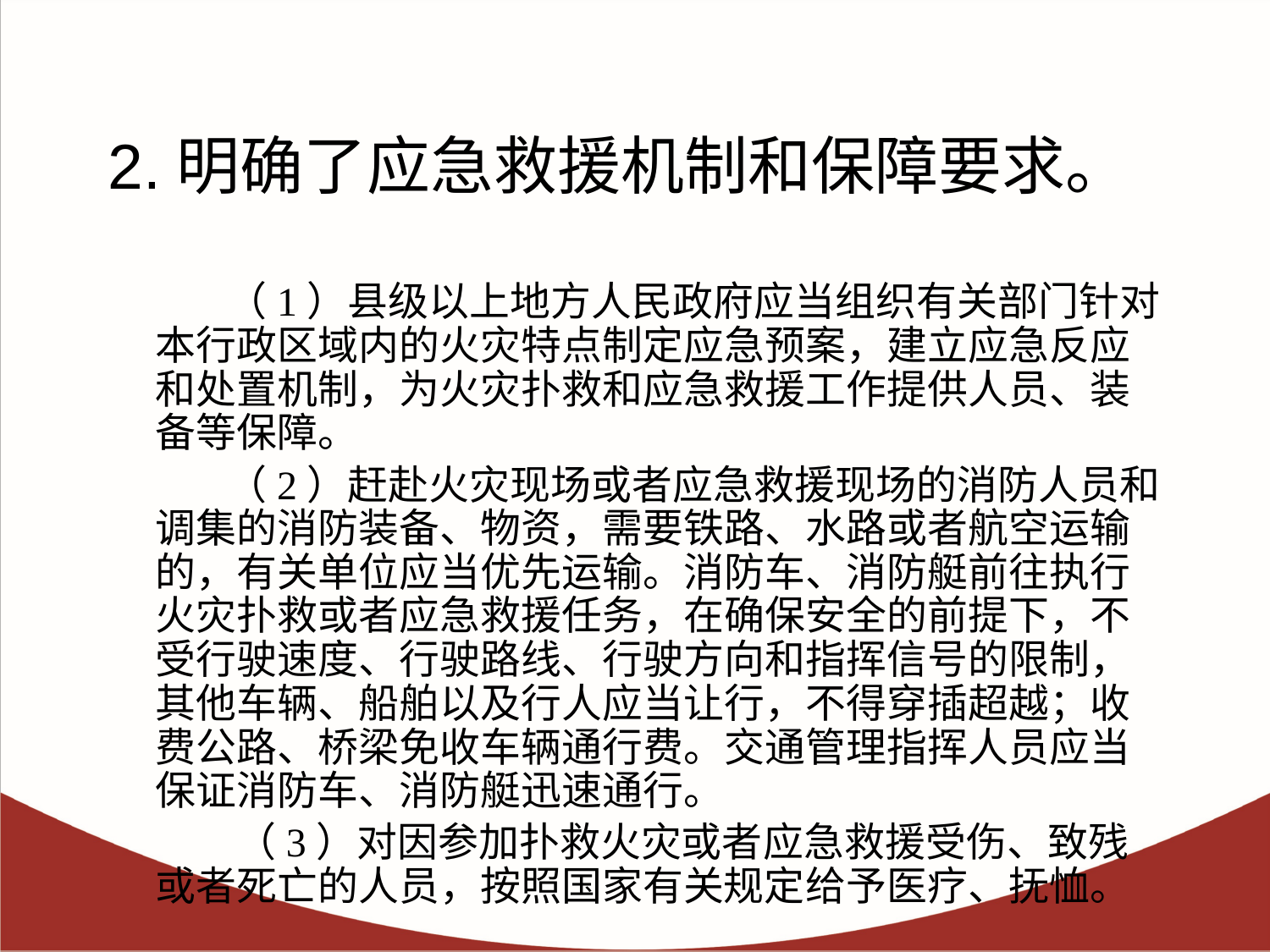

# 2.明确了应急救援机制和保障要求。
            （1）县级以上地方人民政府应当组织有关部门针对本行政区域内的火灾特点制定应急预案，建立应急反应和处置机制，为火灾扑救和应急救援工作提供人员、装备等保障。
            （2）赶赴火灾现场或者应急救援现场的消防人员和调集的消防装备、物资，需要铁路、水路或者航空运输的，有关单位应当优先运输。消防车、消防艇前往执行火灾扑救或者应急救援任务，在确保安全的前提下，不受行驶速度、行驶路线、行驶方向和指挥信号的限制，其他车辆、船舶以及行人应当让行，不得穿插超越；收费公路、桥梁免收车辆通行费。交通管理指挥人员应当保证消防车、消防艇迅速通行。
             （3）对因参加扑救火灾或者应急救援受伤、致残或者死亡的人员，按照国家有关规定给予医疗、抚恤。